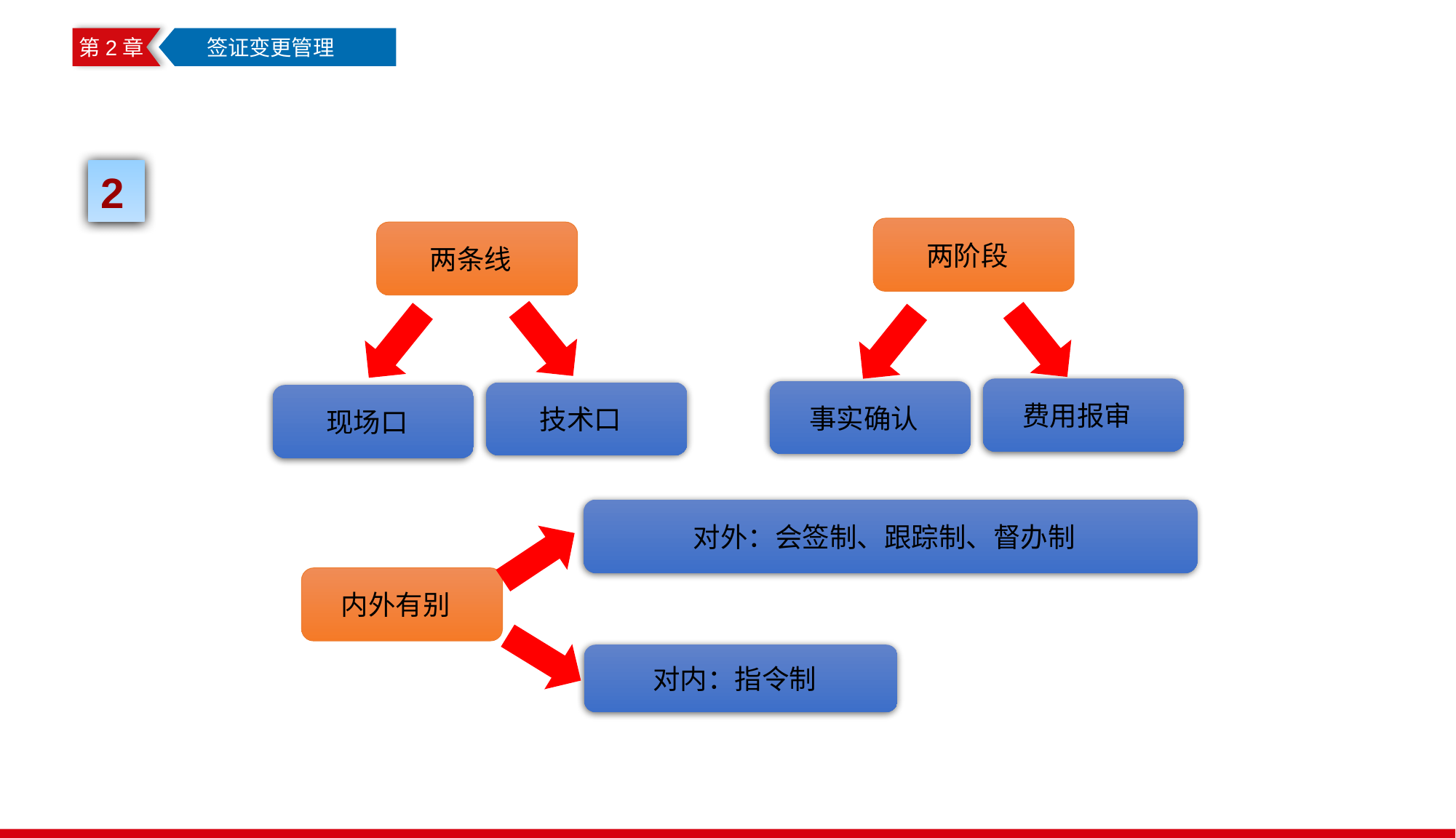

第2章
      签证变更管理
2
两阶段
两条线

费用报审
事实确认
技术口
现场口
对外：会签制、跟踪制、督办制

内外有别

对内：指令制